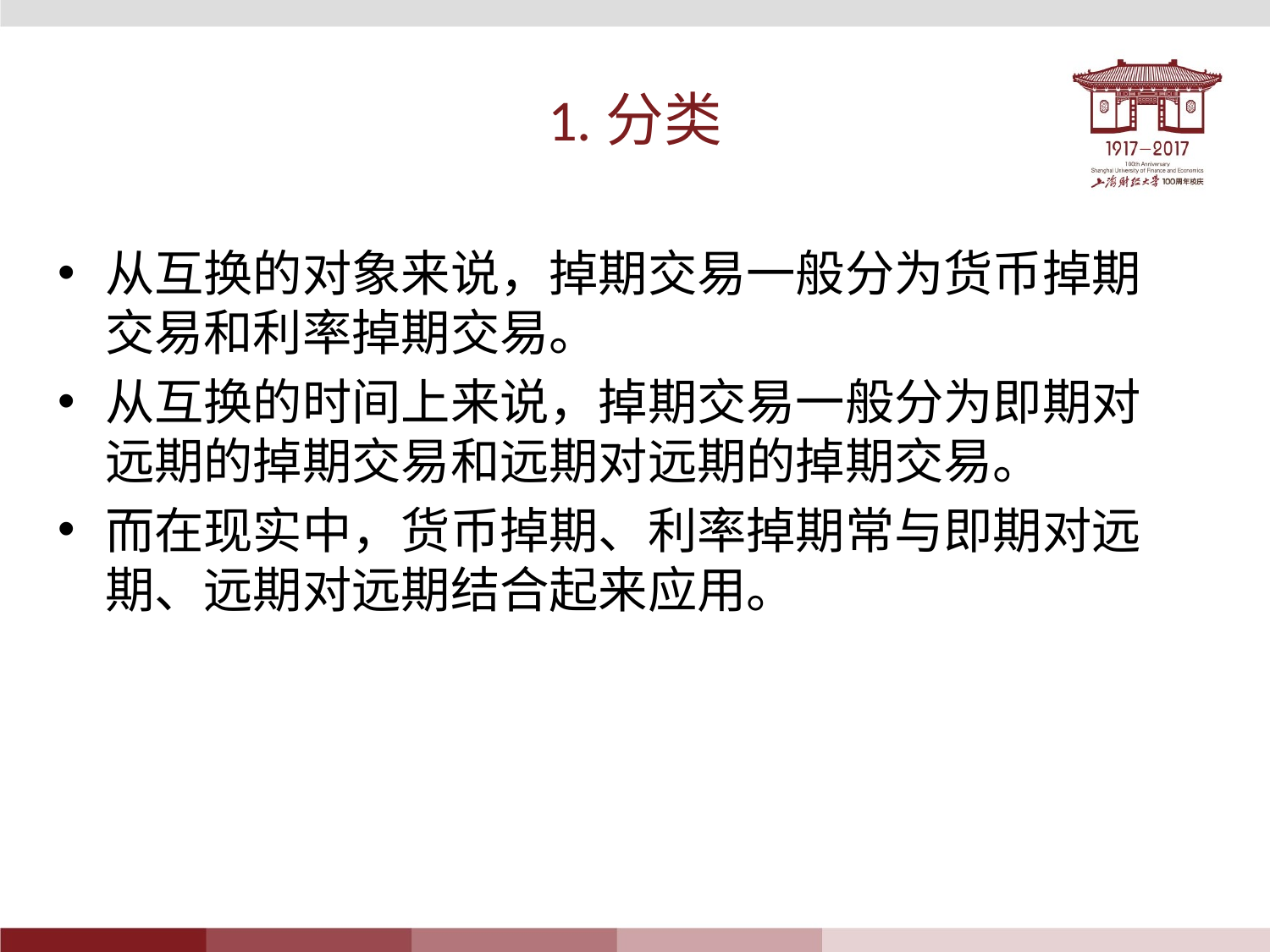

# 1.分类
从互换的对象来说，掉期交易一般分为货币掉期交易和利率掉期交易。
从互换的时间上来说，掉期交易一般分为即期对远期的掉期交易和远期对远期的掉期交易。
而在现实中，货币掉期、利率掉期常与即期对远期、远期对远期结合起来应用。